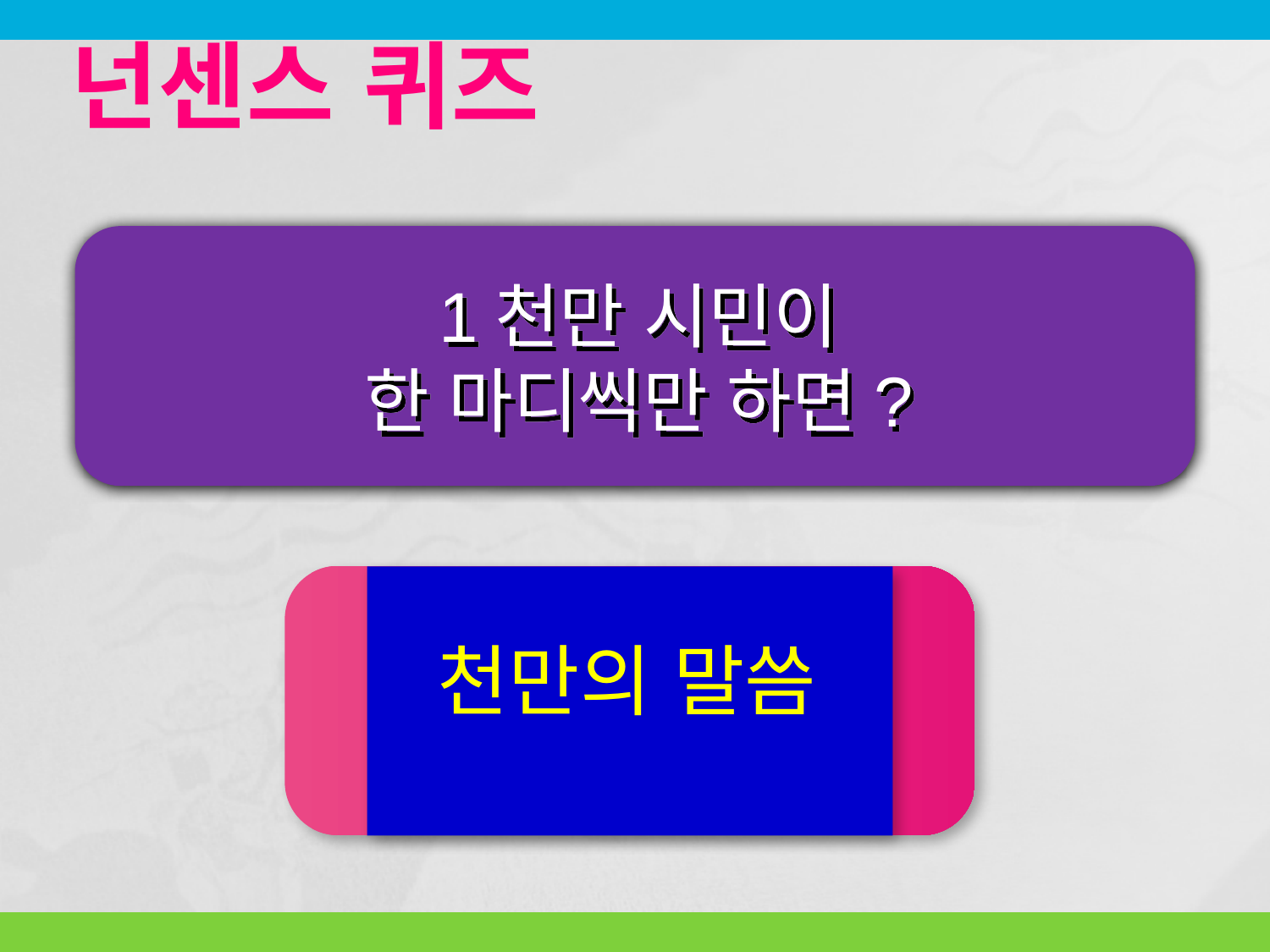

넌센스 퀴즈

1천만 시민이
한 마디씩만 하면?

천만의 말씀